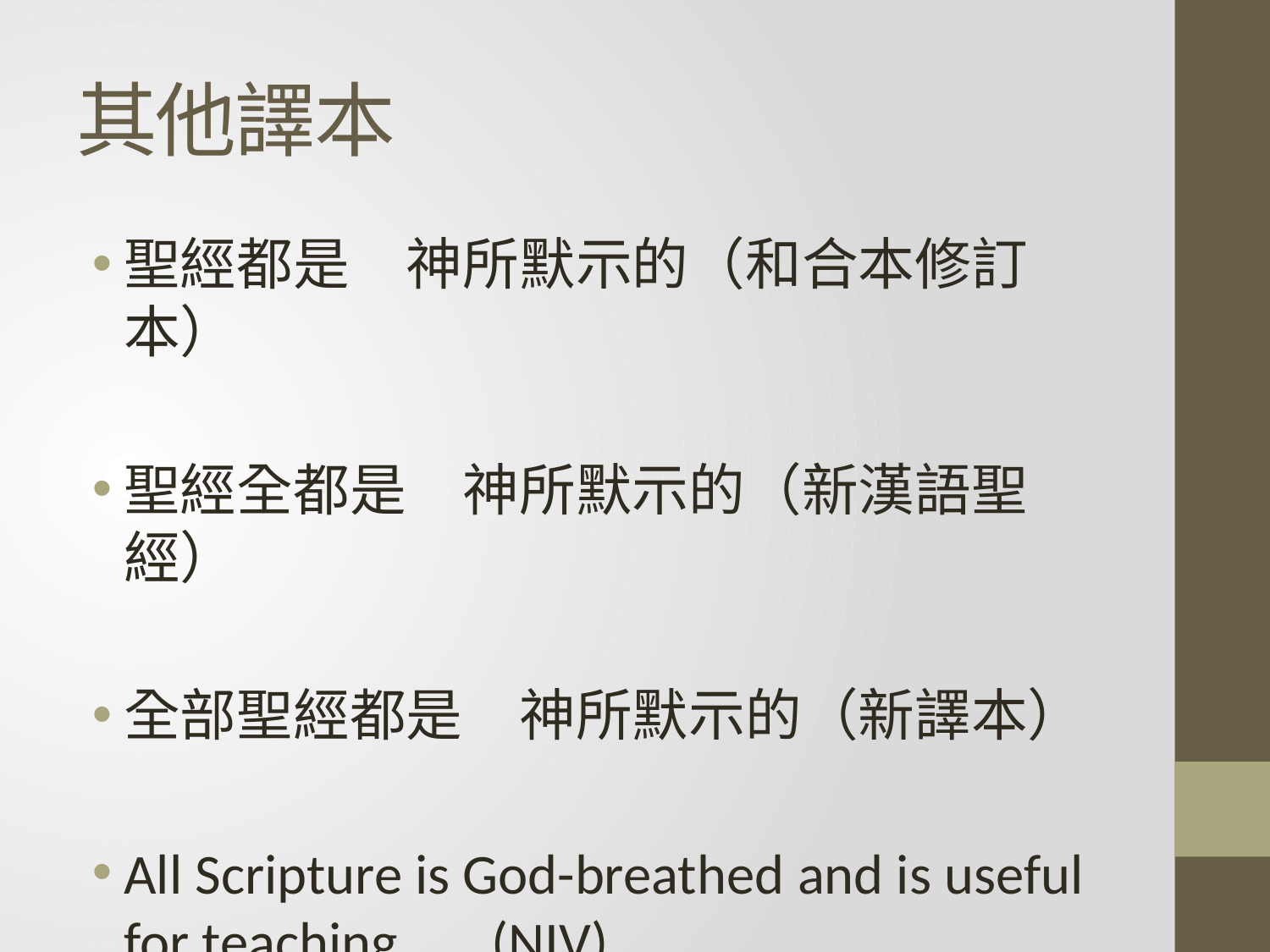

# 其他譯本
聖經都是　神所默示的（和合本修訂本）

聖經全都是　神所默示的（新漢語聖經）

全部聖經都是　神所默示的（新譯本）

All Scripture is God-breathed and is useful for teaching. . .  (NIV)